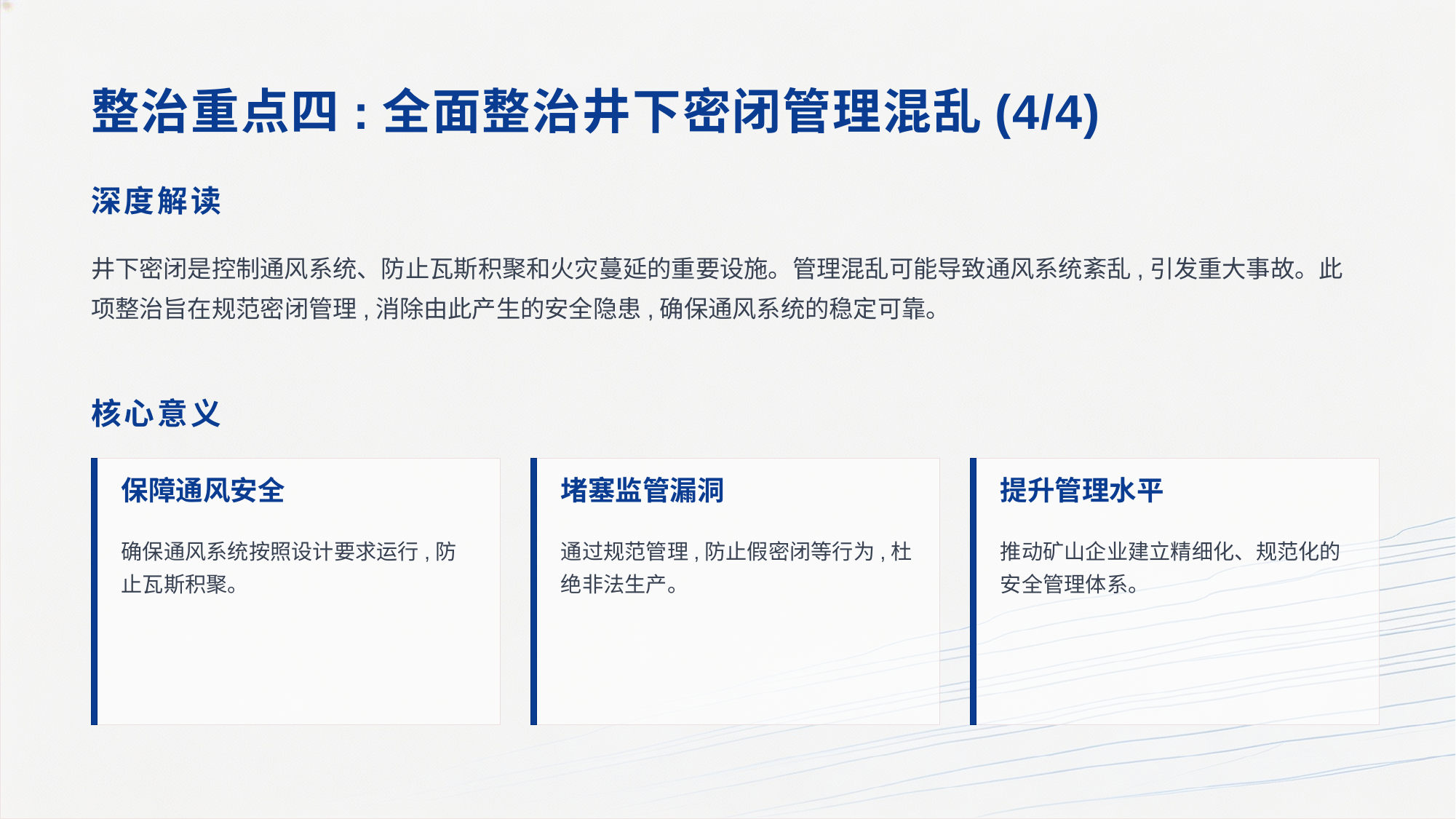

整治重点四:全面整治井下密闭管理混乱(4/4)
深度解读
井下密闭是控制通风系统、防止瓦斯积聚和火灾蔓延的重要设施。管理混乱可能导致通风系统紊乱,引发重大事故。此项整治旨在规范密闭管理,消除由此产生的安全隐患,确保通风系统的稳定可靠。
核心意义

保障通风安全
堵塞监管漏洞
提升管理水平
确保通风系统按照设计要求运行,防止瓦斯积聚。
通过规范管理,防止假密闭等行为,杜绝非法生产。
推动矿山企业建立精细化、规范化的安全管理体系。